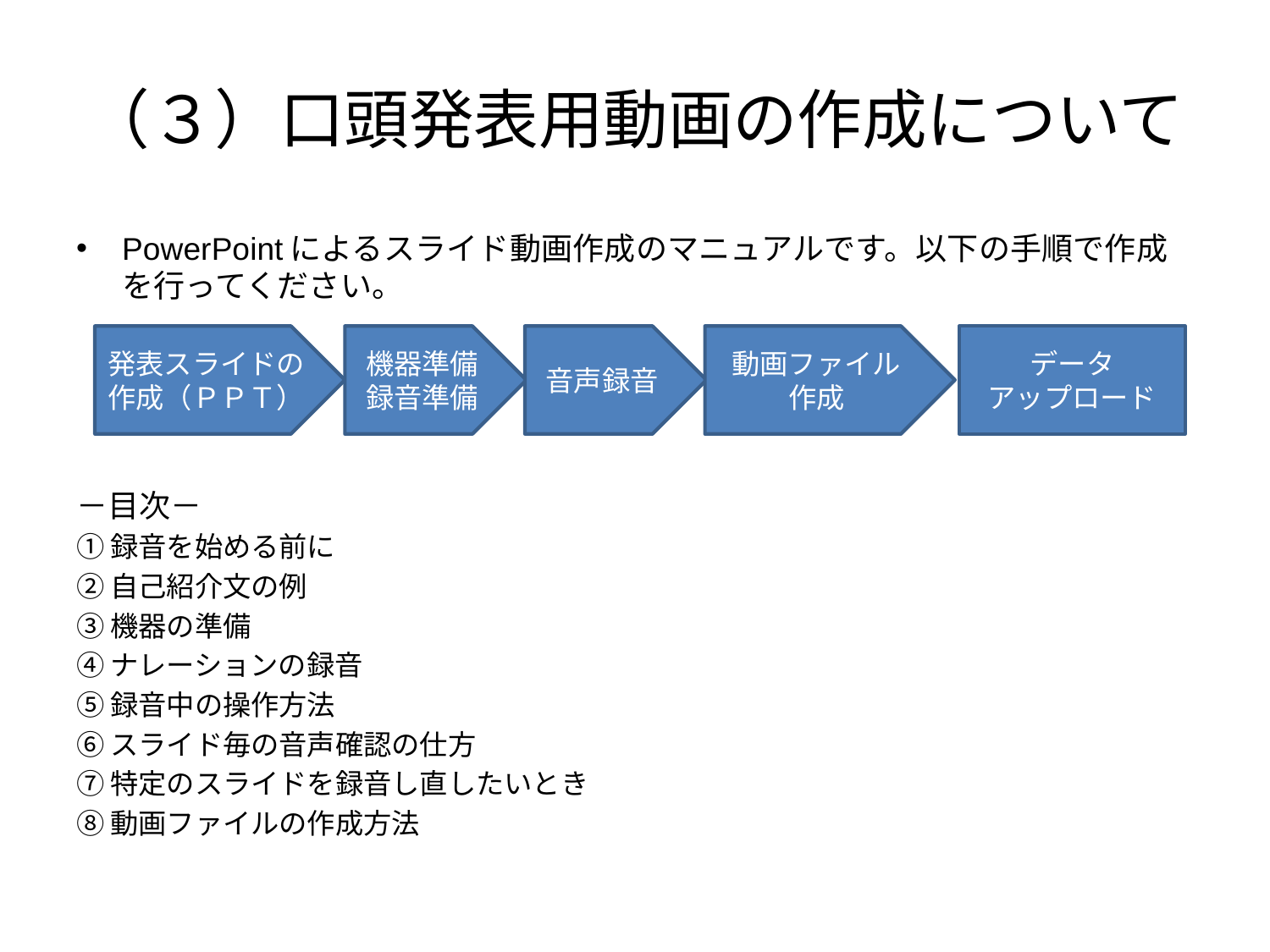

# （３）口頭発表用動画の作成について
PowerPointによるスライド動画作成のマニュアルです。以下の手順で作成を行ってください。

－目次－
①録音を始める前に
②自己紹介文の例
③機器の準備
④ナレーションの録音
⑤録音中の操作方法
⑥スライド毎の音声確認の仕方
⑦特定のスライドを録音し直したいとき
⑧動画ファイルの作成方法
発表スライドの
作成（ＰＰＴ）
機器準備
録音準備
音声録音
動画ファイル
作成
データ
アップロード